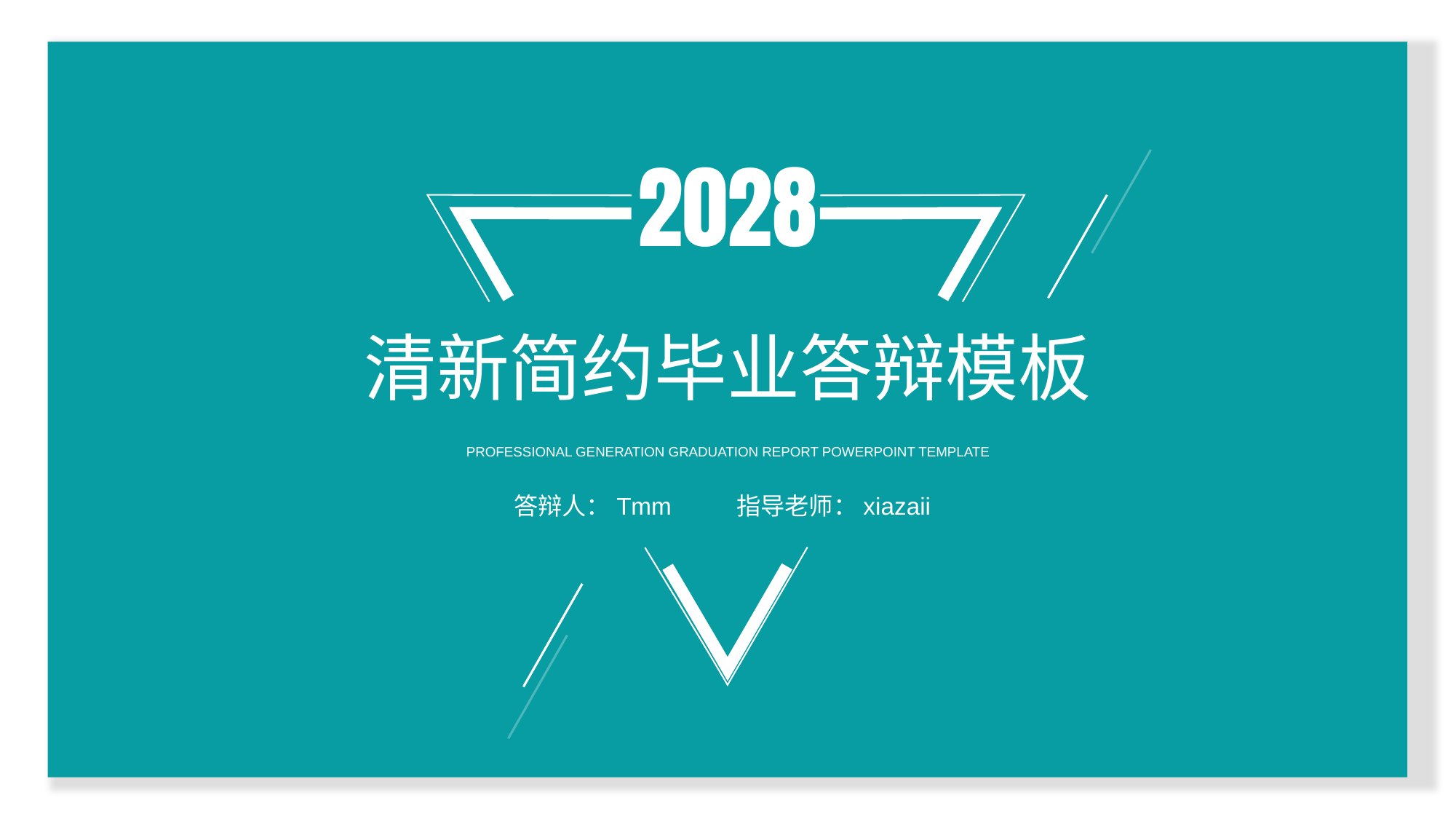

2028

清新简约毕业答辩模板
PROFESSIONAL GENERATION GRADUATION REPORT POWERPOINT TEMPLATE
答辩人：Tmm
指导老师：xiazaii